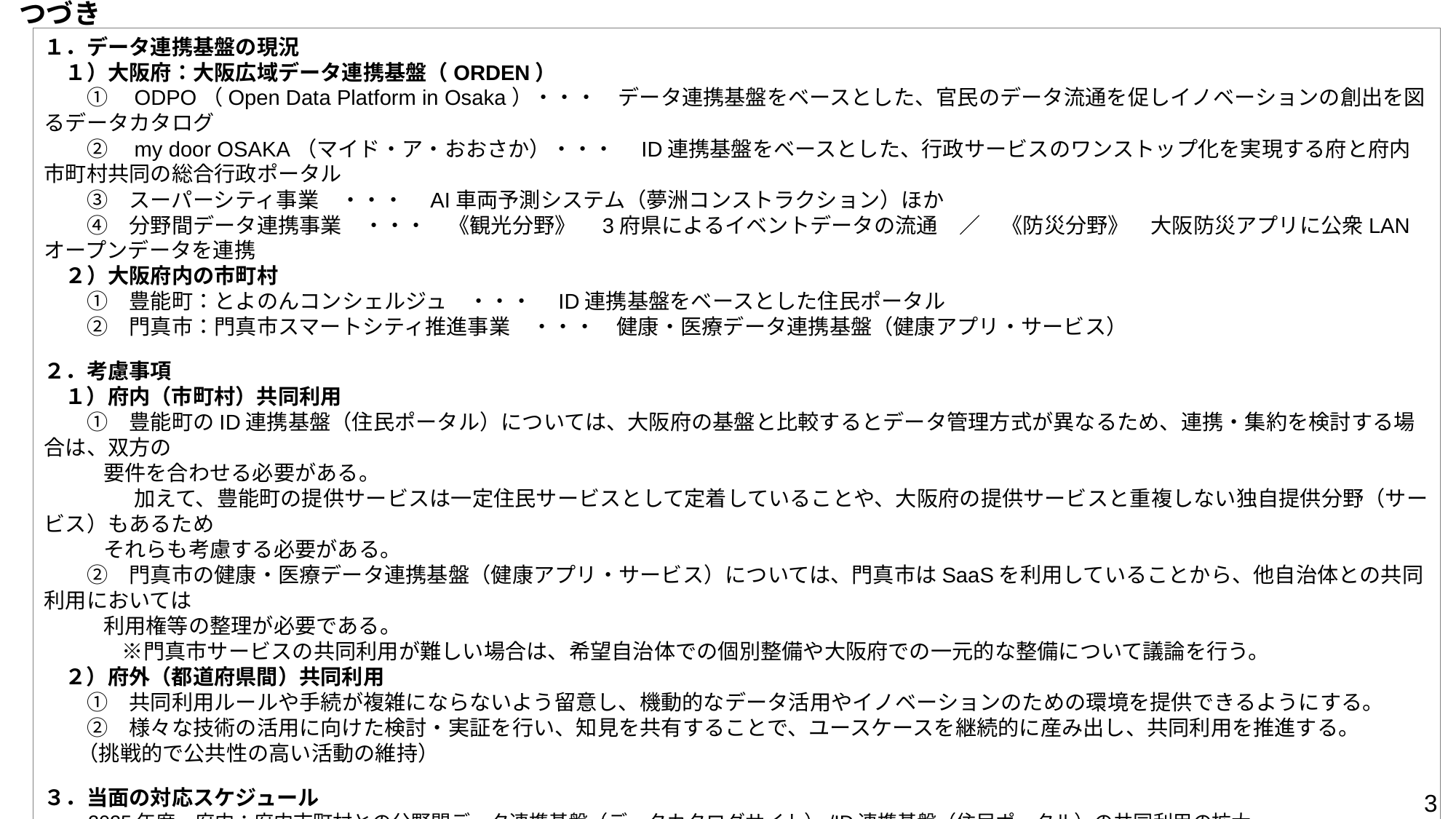

つづき
１．データ連携基盤の現況
　１）大阪府：大阪広域データ連携基盤（ORDEN）
　　①　ODPO（Open Data Platform in Osaka）・・・　データ連携基盤をベースとした、官民のデータ流通を促しイノベーションの創出を図るデータカタログ
　　②　my door OSAKA（マイド・ア・おおさか）・・・　ID連携基盤をベースとした、行政サービスのワンストップ化を実現する府と府内市町村共同の総合行政ポータル
　　③　スーパーシティ事業　・・・　AI車両予測システム（夢洲コンストラクション）ほか
　　④　分野間データ連携事業　・・・　《観光分野》　3府県によるイベントデータの流通　／　《防災分野》　大阪防災アプリに公衆LANオープンデータを連携
　２）大阪府内の市町村
　　①　豊能町：とよのんコンシェルジュ　・・・　ID連携基盤をベースとした住民ポータル
　　②　門真市：門真市スマートシティ推進事業　・・・　健康・医療データ連携基盤（健康アプリ・サービス）

２．考慮事項
　１）府内（市町村）共同利用
　　①　豊能町のID連携基盤（住民ポータル）については、大阪府の基盤と比較するとデータ管理方式が異なるため、連携・集約を検討する場合は、双方の
      　 要件を合わせる必要がある。
　　　 　加えて、豊能町の提供サービスは一定住民サービスとして定着していることや、大阪府の提供サービスと重複しない独自提供分野（サービス）もあるため
      　 それらも考慮する必要がある。
　　②　門真市の健康・医療データ連携基盤（健康アプリ・サービス）については、門真市はSaaSを利用していることから、他自治体との共同利用においては
       　利用権等の整理が必要である。
　　　   ※門真市サービスの共同利用が難しい場合は、希望自治体での個別整備や大阪府での一元的な整備について議論を行う。
　２）府外（都道府県間）共同利用
　　①　共同利用ルールや手続が複雑にならないよう留意し、機動的なデータ活用やイノベーションのための環境を提供できるようにする。
　　②　様々な技術の活用に向けた検討・実証を行い、知見を共有することで、ユースケースを継続的に産み出し、共同利用を推進する。
      （挑戦的で公共性の高い活動の維持）

３．当面の対応スケジュール
　　2025年度　府内：府内市町村との分野間データ連携基盤（データカタログサイト）/ID連携基盤（住民ポータル）の共同利用の拡大
　　　　　　　　　　府外：広域観光実証等の実践を通じた共同利用モデルの具体化
　　2026年度　府内：さらなる市町村サービスの拡大及び共同利用市町村の拡大
　　　　　　　　　　府外：他自治体との共同利用の体制構築
　　2027年度　府内外：ORDENの持続可能な事業体組成による安定的な事業運営の実現　／　さらなるサービス拡大及び共同利用自治体の拡大
3